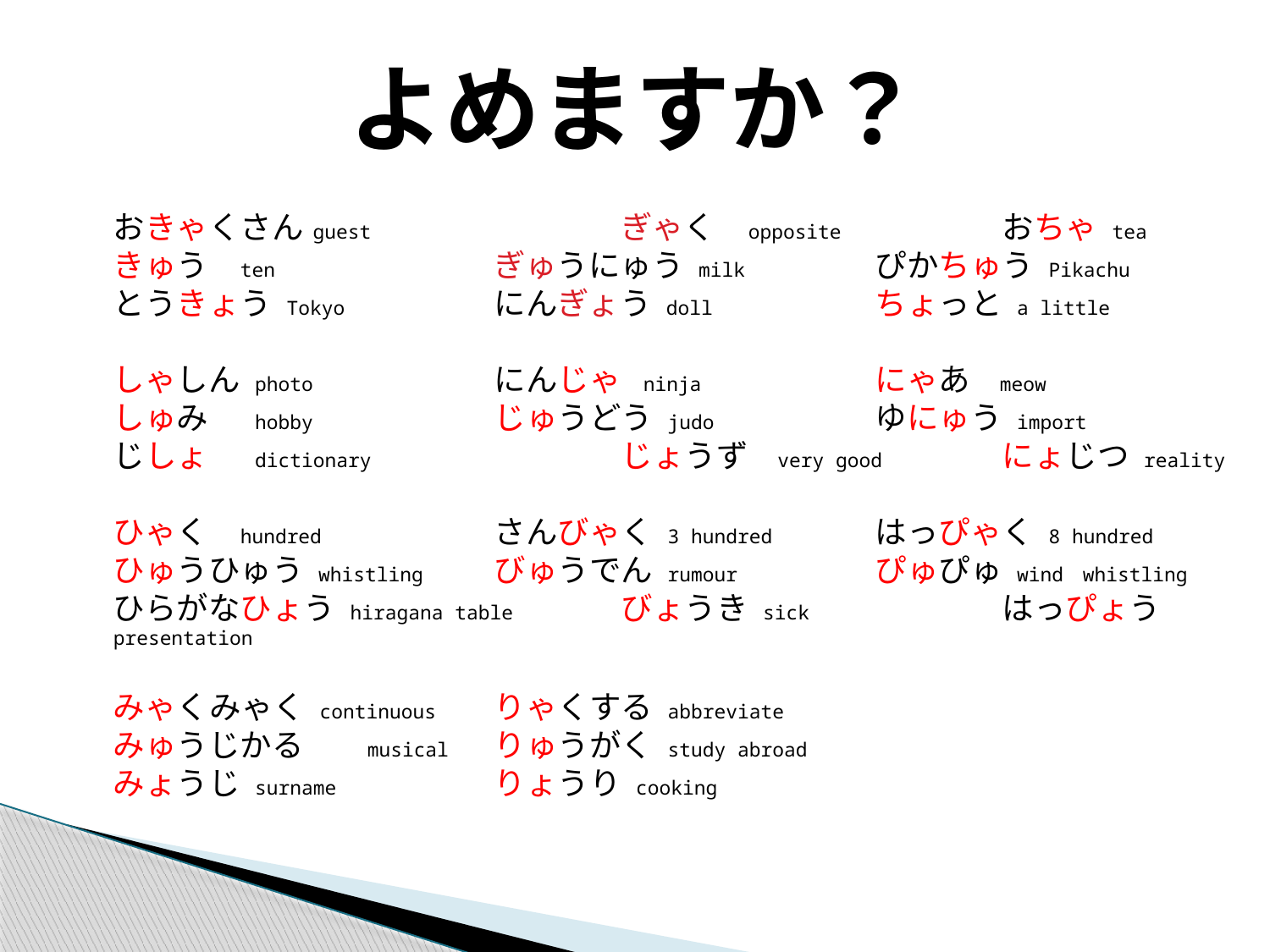

よめますか？
おきゃくさん guest		ぎゃく	opposite		おちゃ tea
きゅう	ten		ぎゅうにゅう milk		ぴかちゅう Pikachu
とうきょう Tokyo		にんぎょう doll		ちょっと a little

しゃしん photo		にんじゃ  ninja		にゃあ   meow
しゅみ	 hobby		じゅうどう judo		ゆにゅう import
じしょ	 dictionary		じょうず   very good	にょじつ reality

ひゃく	hundred		さんびゃく 3 hundred	はっぴゃく 8 hundred
ひゅうひゅう whistling	びゅうでん rumour		ぴゅぴゅ wind whistling
ひらがなひょう hiragana table	びょうき sick		はっぴょう presentation

みゃくみゃく continuous	りゃくする abbreviate
みゅうじかる	musical	りゅうがく study abroad
みょうじ surname		りょうり cooking